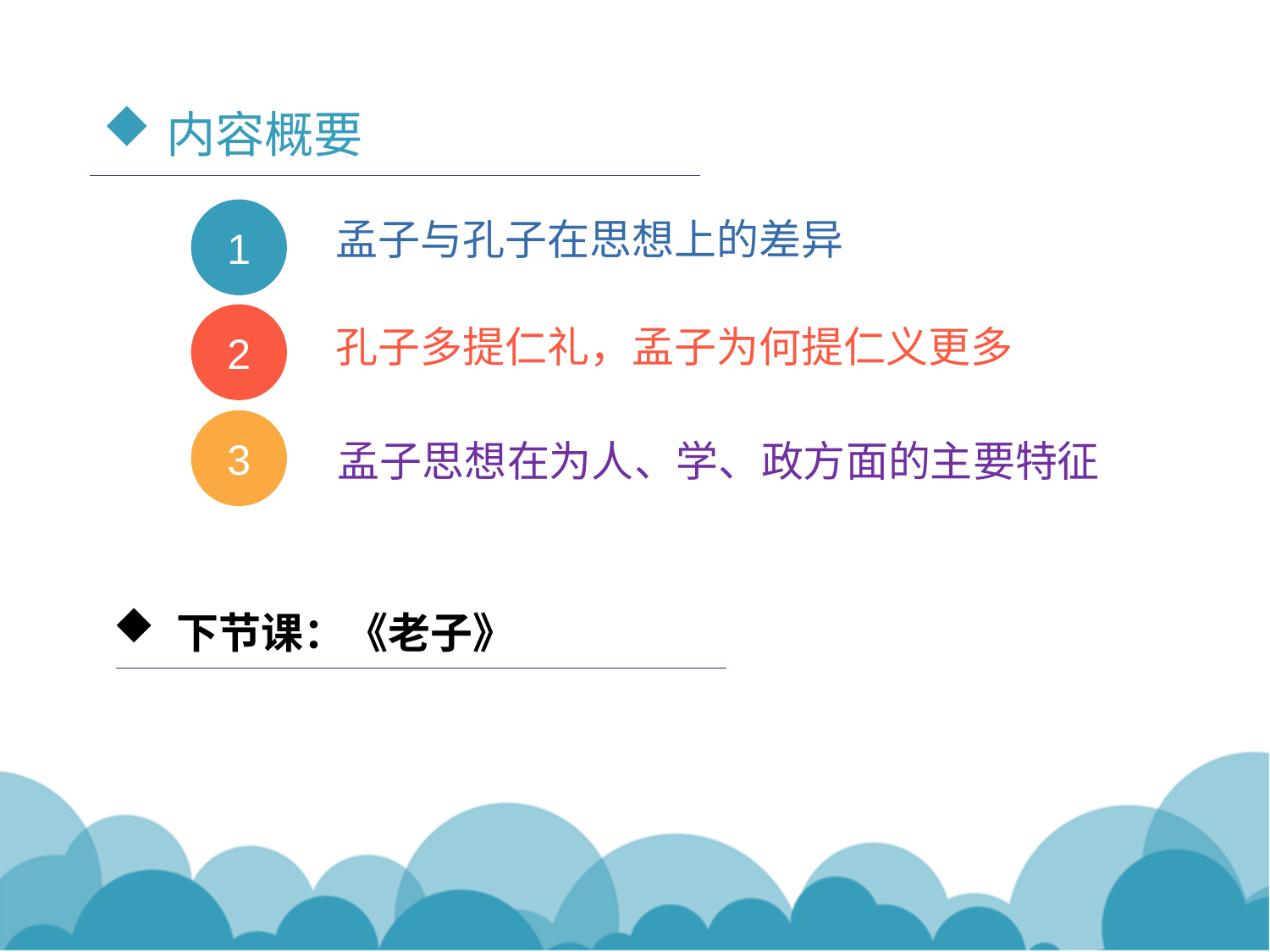

内容概要
1
孟子与孔子在思想上的差异
2
孔子多提仁礼，孟子为何提仁义更多
3
孟子思想在为人、学、政方面的主要特征
下节课：《老子》